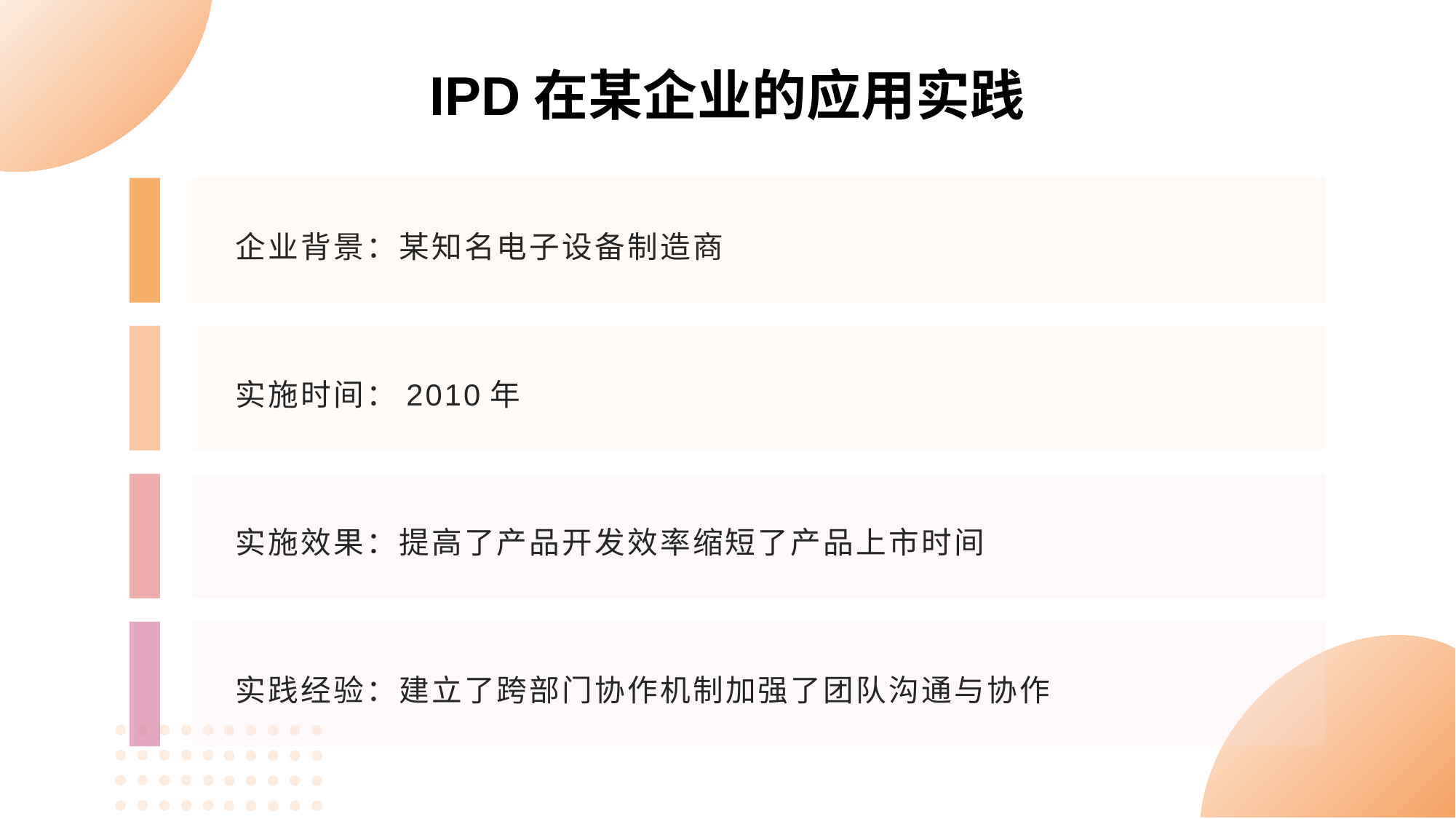

IPD在某企业的应用实践

企业背景：某知名电子设备制造商

实施时间：2010年

实施效果：提高了产品开发效率缩短了产品上市时间

实践经验：建立了跨部门协作机制加强了团队沟通与协作